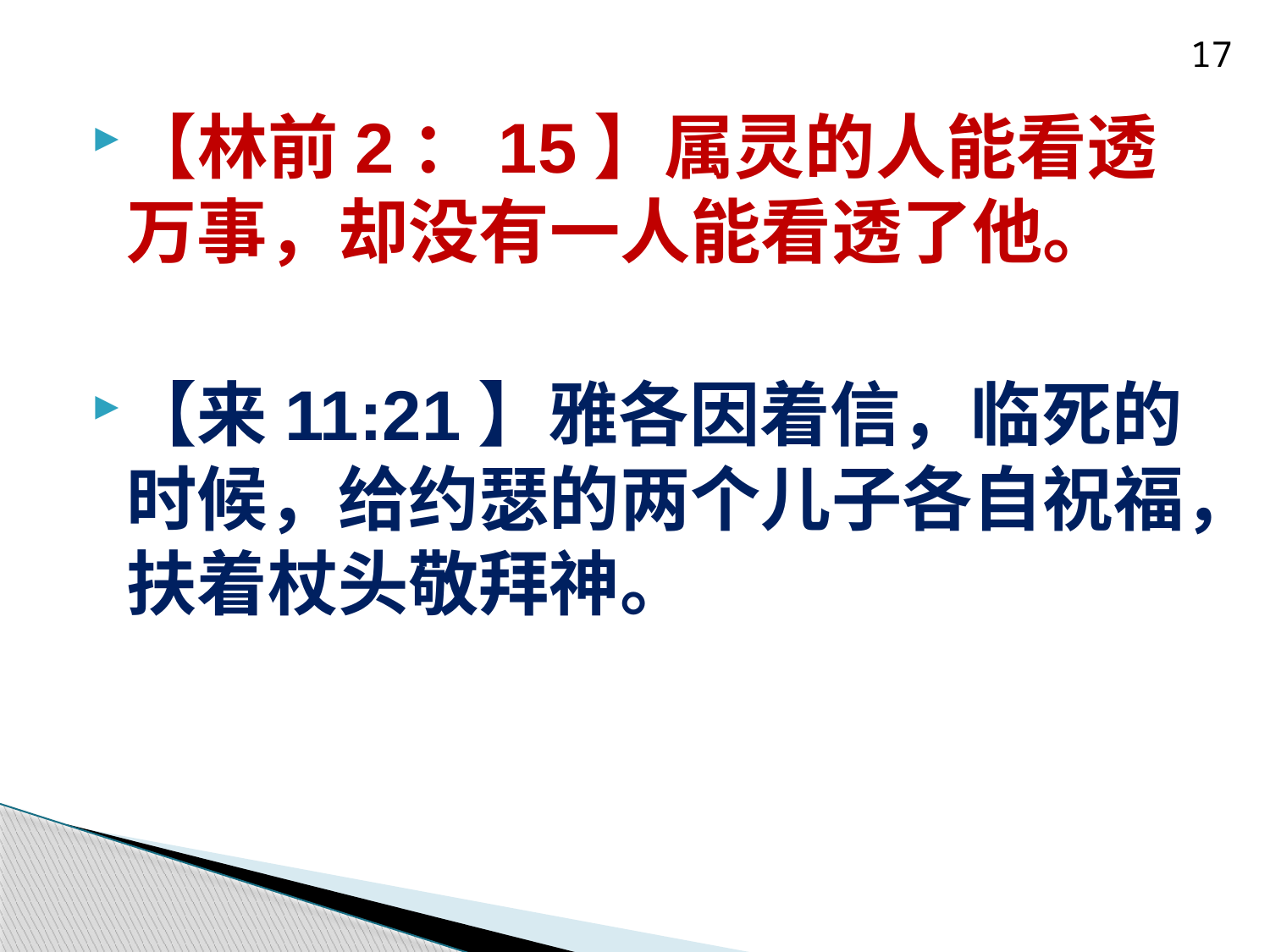

17
【林前2：15】属灵的人能看透万事，却没有一人能看透了他。

【来11:21】雅各因着信，临死的时候，给约瑟的两个儿子各自祝福，扶着杖头敬拜神。